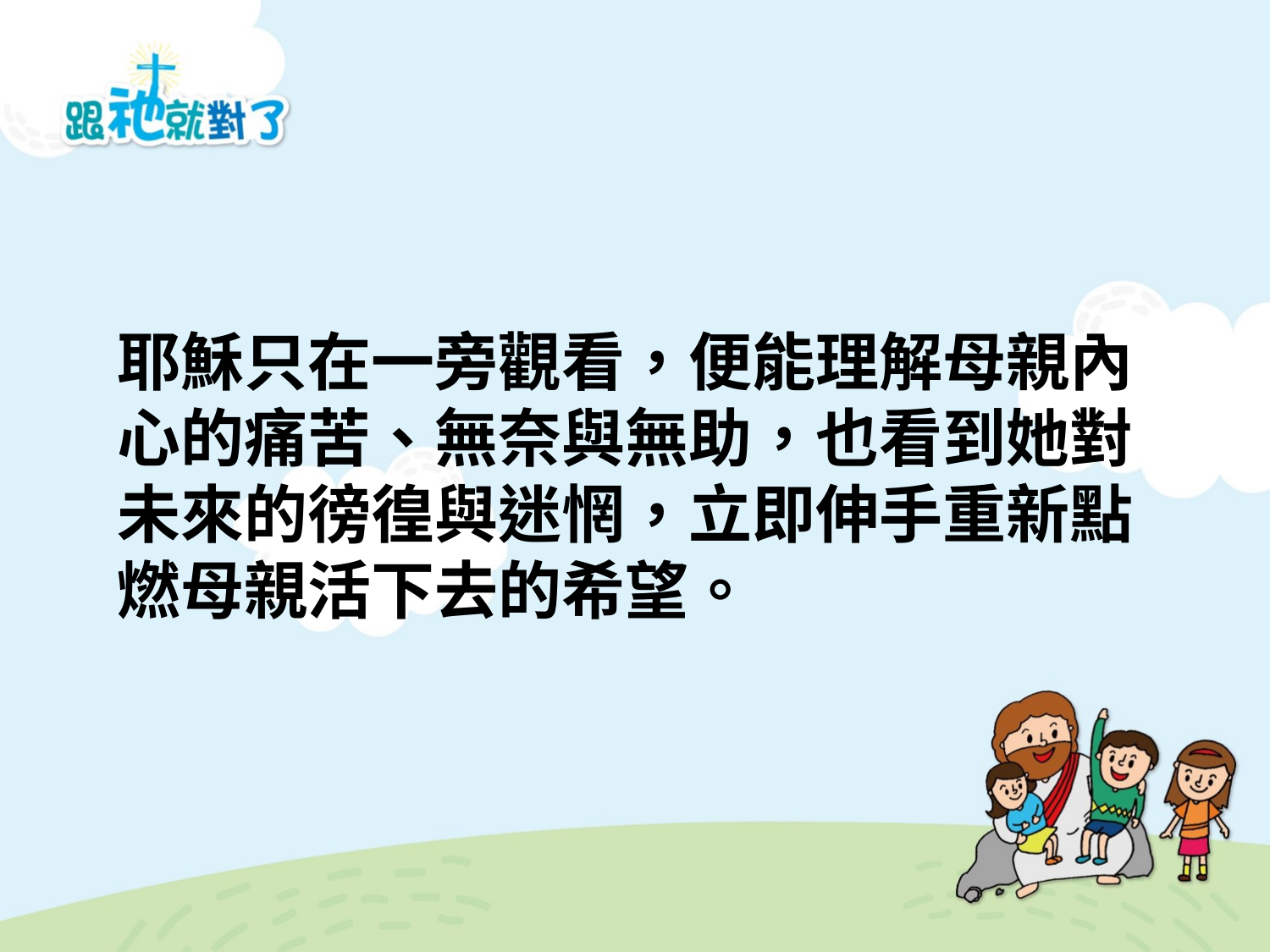

耶穌只在一旁觀看，便能理解母親內心的痛苦、無奈與無助，也看到她對未來的徬徨與迷惘，立即伸手重新點燃母親活下去的希望。